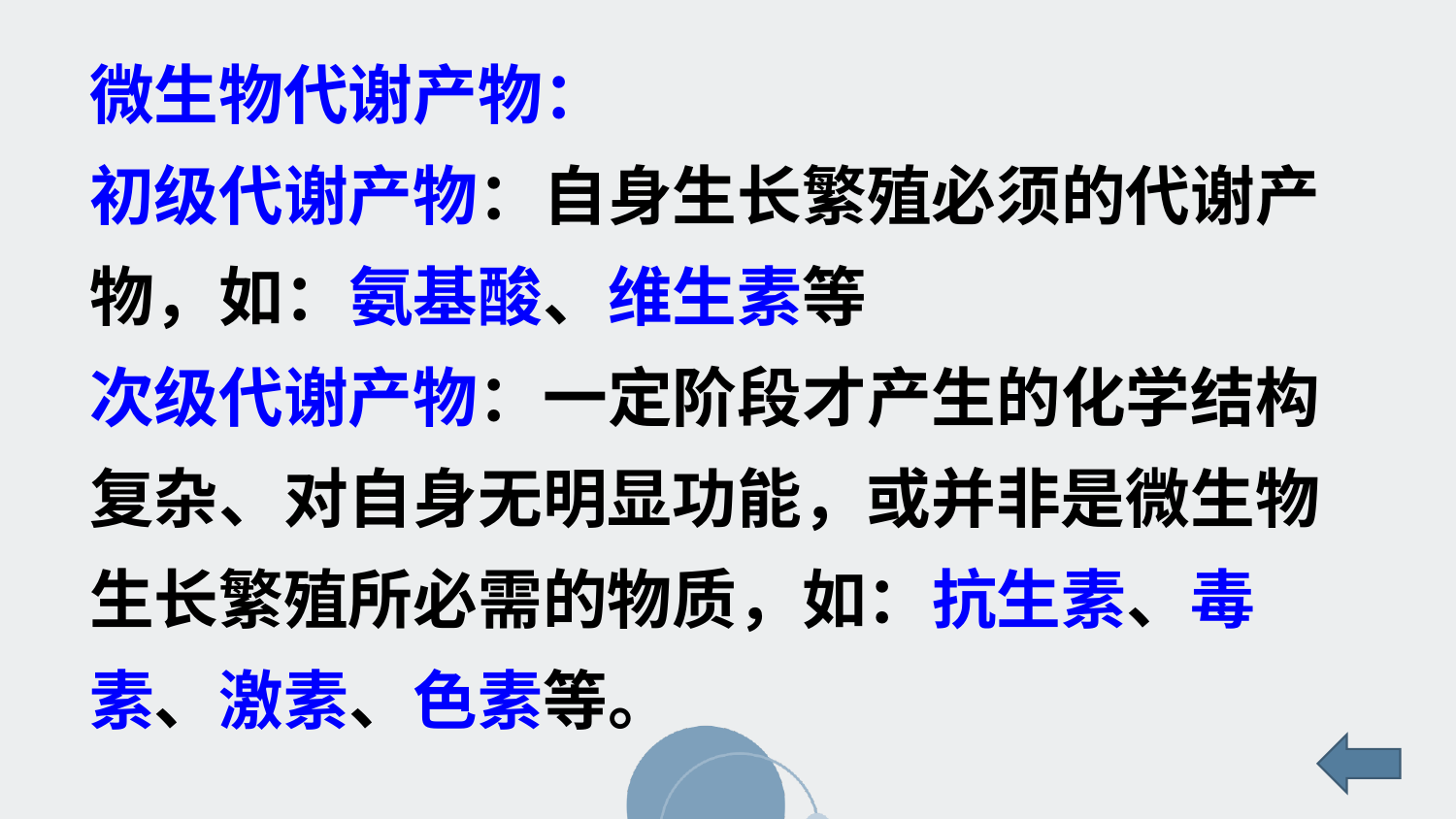

微生物代谢产物：
初级代谢产物：自身生长繁殖必须的代谢产物，如：氨基酸、维生素等
次级代谢产物：一定阶段才产生的化学结构复杂、对自身无明显功能，或并非是微生物生长繁殖所必需的物质，如：抗生素、毒素、激素、色素等。